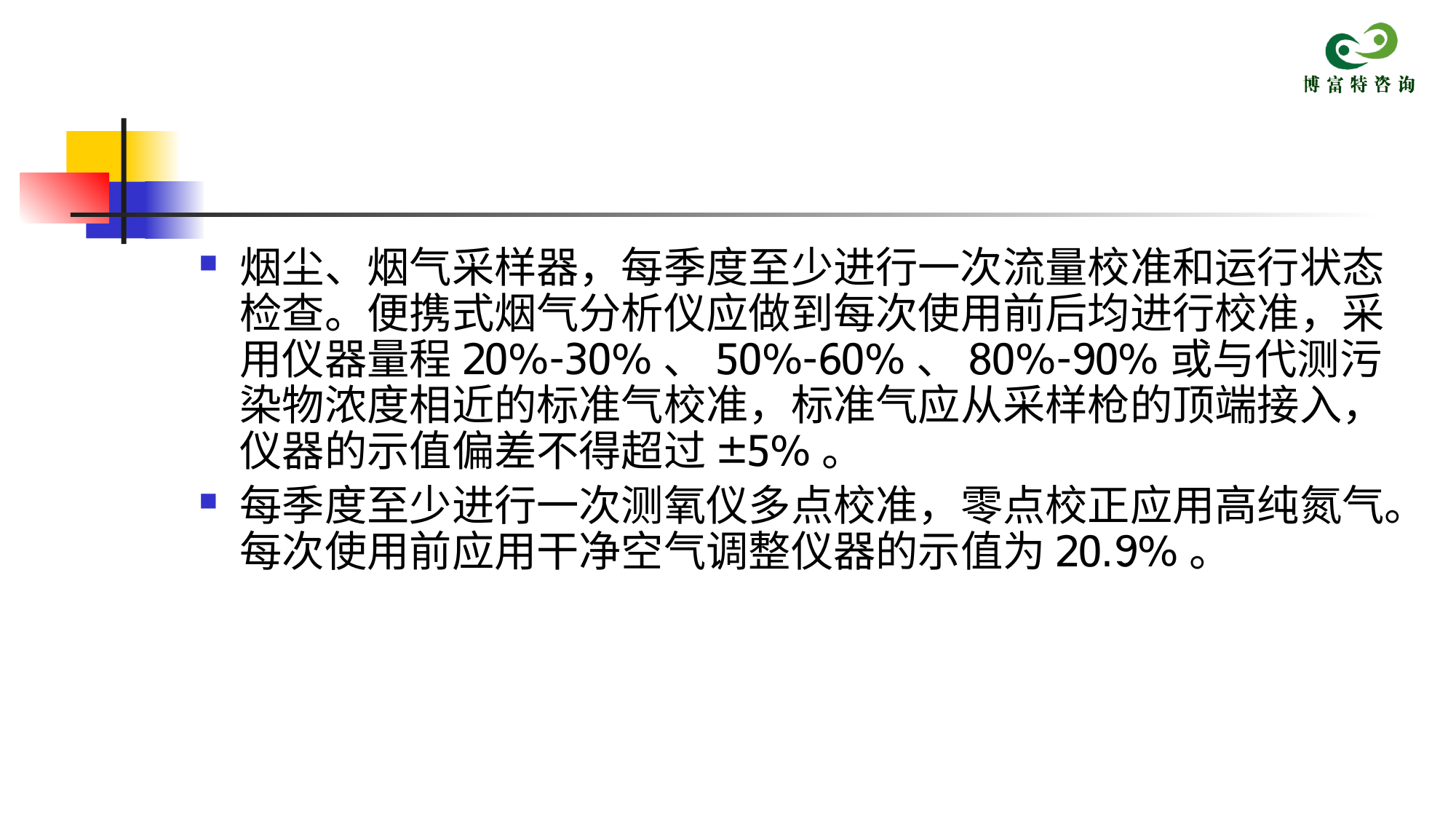

烟尘、烟气采样器，每季度至少进行一次流量校准和运行状态检查。便携式烟气分析仪应做到每次使用前后均进行校准，采用仪器量程20%-30%、50%-60%、80%-90%或与代测污染物浓度相近的标准气校准，标准气应从采样枪的顶端接入，仪器的示值偏差不得超过±5%。
每季度至少进行一次测氧仪多点校准，零点校正应用高纯氮气。每次使用前应用干净空气调整仪器的示值为20.9%。